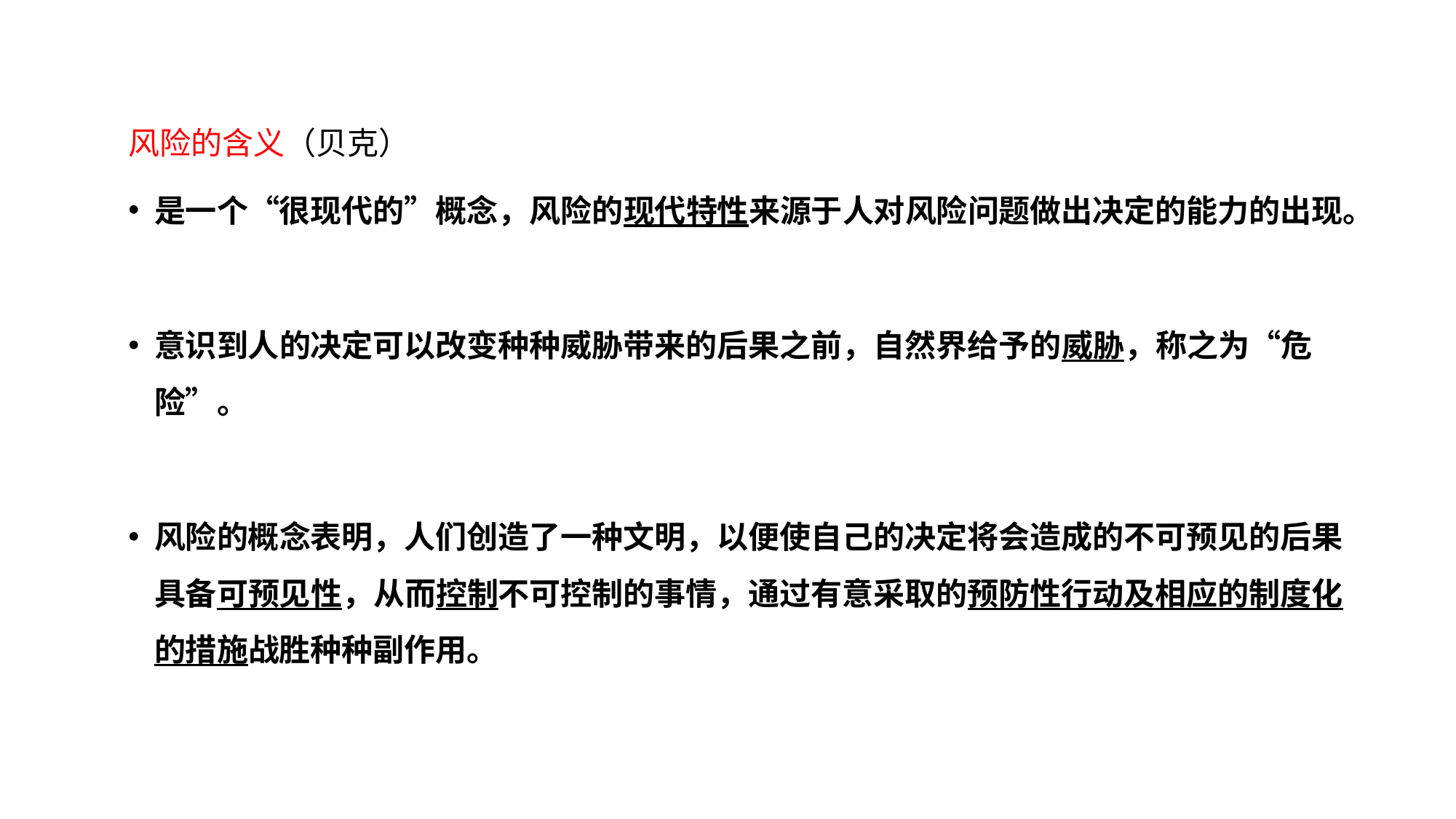

风险的含义（贝克）
是一个“很现代的”概念，风险的现代特性来源于人对风险问题做出决定的能力的出现。

意识到人的决定可以改变种种威胁带来的后果之前，自然界给予的威胁，称之为“危险”。

风险的概念表明，人们创造了一种文明，以便使自己的决定将会造成的不可预见的后果具备可预见性，从而控制不可控制的事情，通过有意采取的预防性行动及相应的制度化的措施战胜种种副作用。